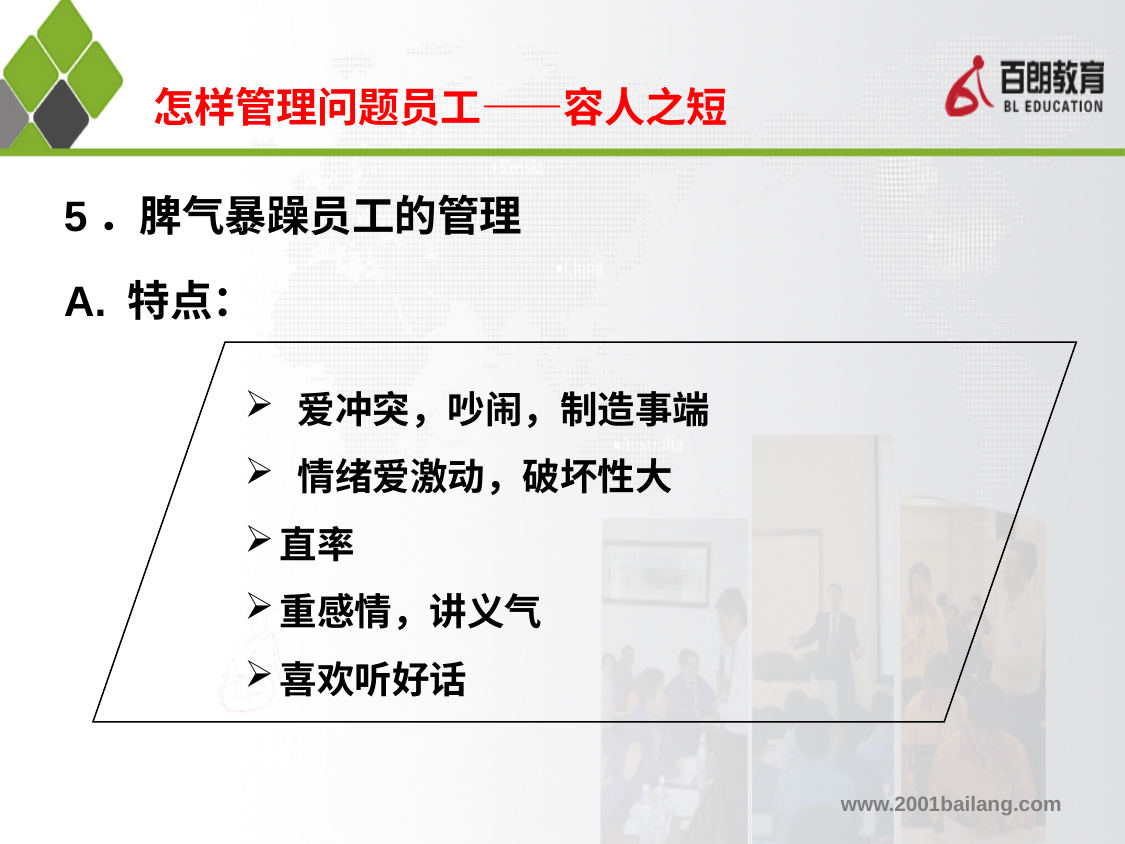

# 怎样管理问题员工——容人之短
5．脾气暴躁员工的管理
A. 特点：
 爱冲突，吵闹，制造事端
 情绪爱激动，破坏性大
直率
重感情，讲义气
喜欢听好话